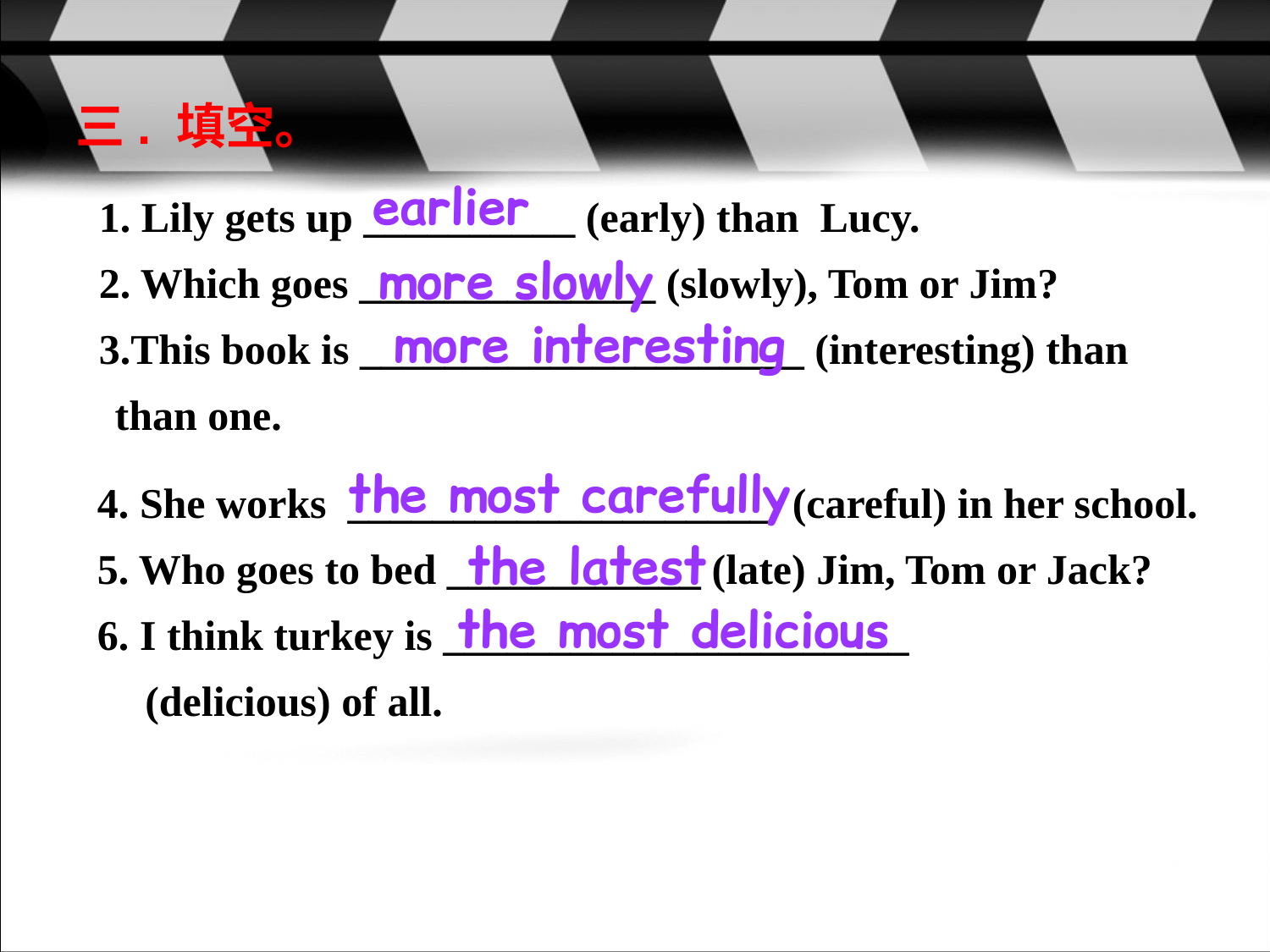

三. 填空。
   1. Lily gets up __________ (early) than  Lucy.
   2. Which goes ______________ (slowly), Tom or Jim?
   3.This book is _____________________ (interesting) than than one.
earlier
more slowly
more interesting
4. She works  ____________________  (careful) in her school.
5. Who goes to bed ____________ (late) Jim, Tom or Jack?
6. I think turkey is ______________________                       (delicious) of all.
the most carefully
the latest
the most delicious